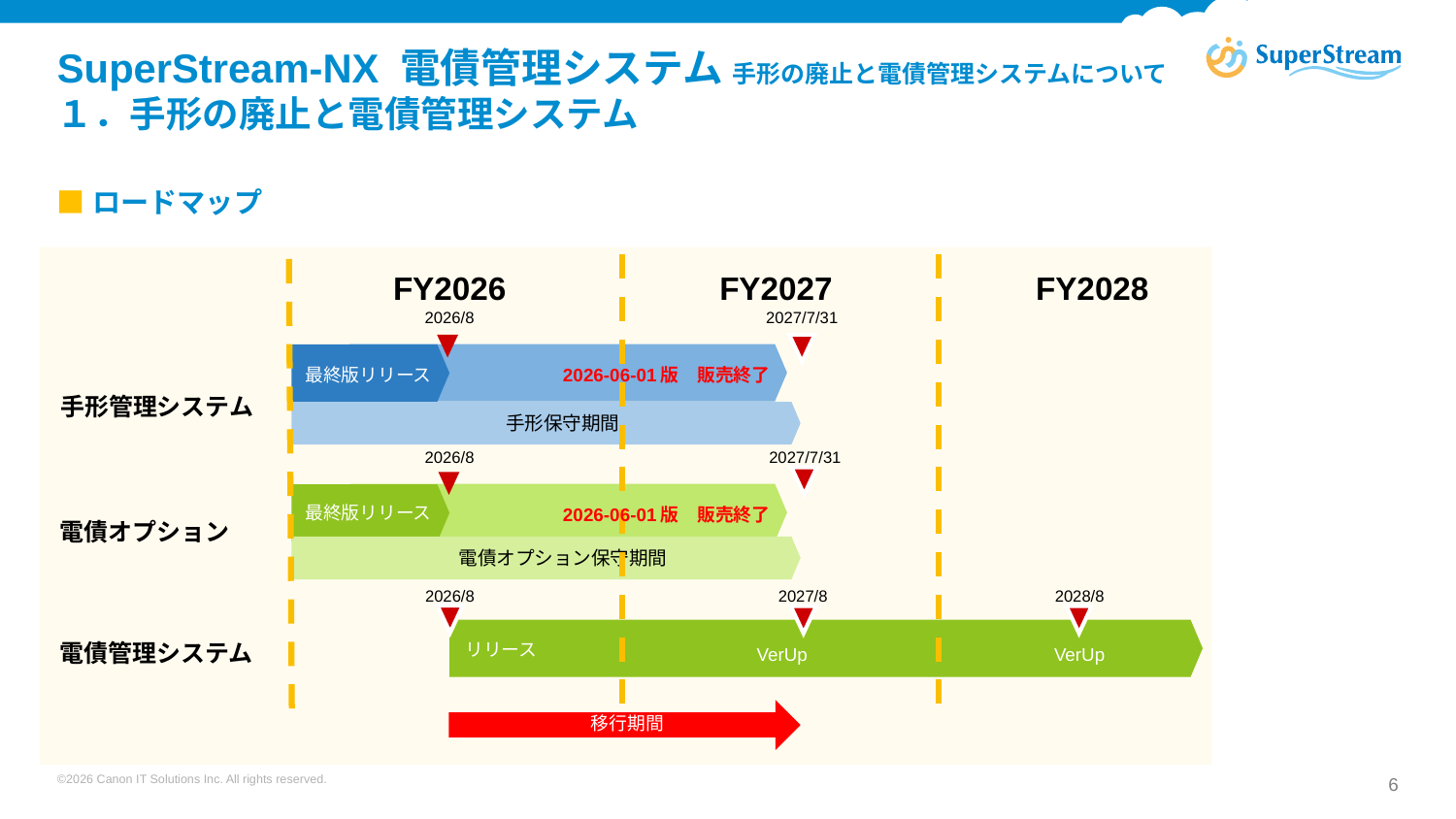

# SuperStream-NX 電債管理システム 手形の廃止と電債管理システムについて １．手形の廃止と電債管理システム
■ロードマップ

FY2026
2026/8

FY2027
2027/7/31

FY2028

2026-06-01版　販売終了
最終版リリース
手形管理システム
　　　　手形保守期間
2026/8
2027/7/31

最終版リリース
電債オプション
2026-06-01版　販売終了
　　　　電債オプション保守期間
2026/8
2028/8
2027/8

電債管理システム
リリース
VerUp
VerUp

移行期間
©2026 Canon IT Solutions Inc. All rights reserved.
6